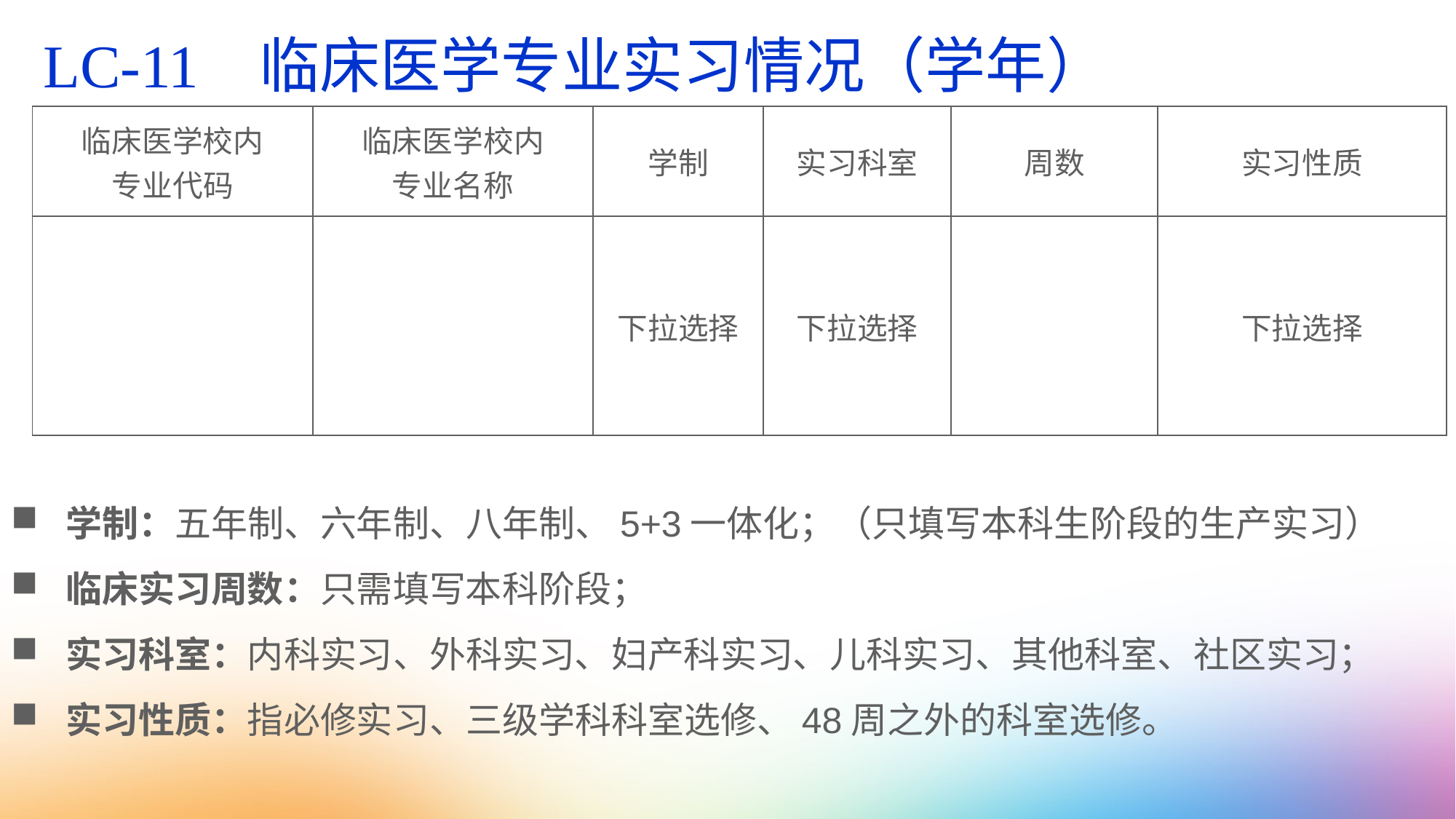

LC-11   临床医学专业实习情况（学年）
| 临床医学校内 专业代码 | 临床医学校内 专业名称 | 学制 | 实习科室 | 周数 | 实习性质 |
| --- | --- | --- | --- | --- | --- |
|  |  | 下拉选择 | 下拉选择 |  | 下拉选择 |
学制：五年制、六年制、八年制、5+3一体化；（只填写本科生阶段的生产实习）
临床实习周数：只需填写本科阶段；
实习科室：内科实习、外科实习、妇产科实习、儿科实习、其他科室、社区实习；
实习性质：指必修实习、三级学科科室选修、48周之外的科室选修。